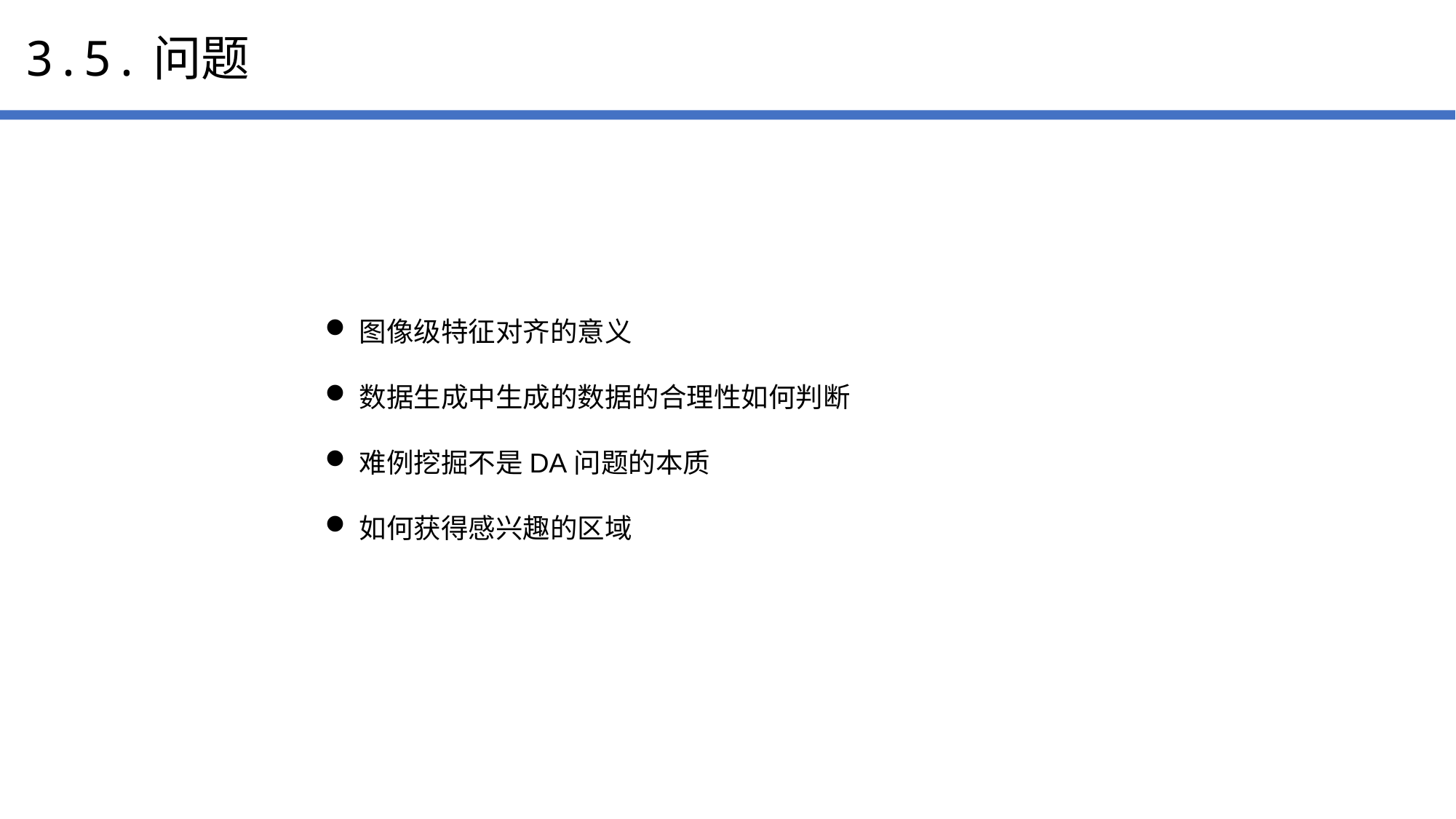

3.5.问题

图像级特征对齐的意义
数据生成中生成的数据的合理性如何判断
难例挖掘不是DA问题的本质
如何获得感兴趣的区域